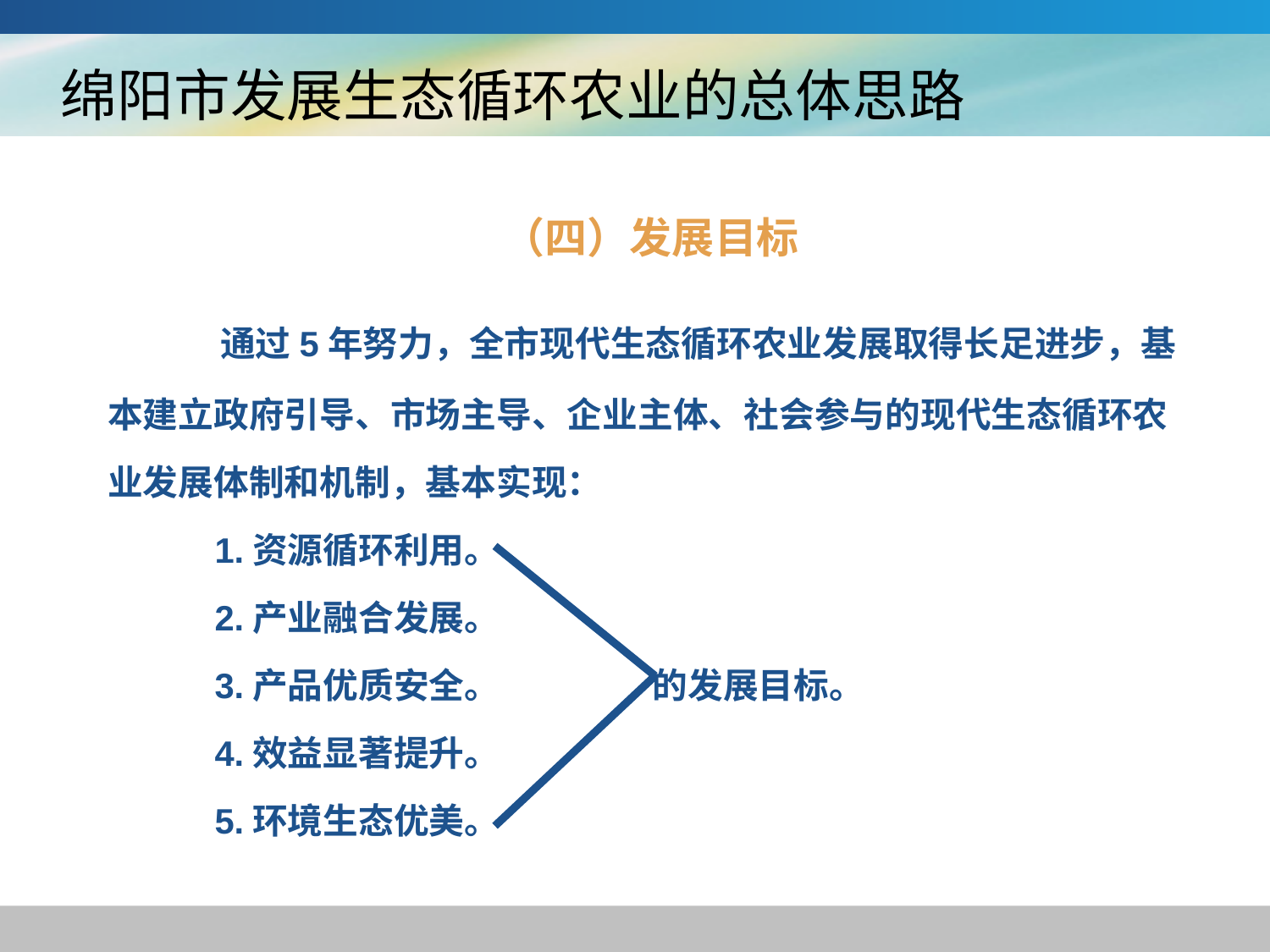

# 绵阳市发展生态循环农业的总体思路
（四）发展目标
         通过5年努力，全市现代生态循环农业发展取得长足进步，基本建立政府引导、市场主导、企业主体、社会参与的现代生态循环农业发展体制和机制，基本实现：
           1.资源循环利用。
           2.产业融合发展。
           3.产品优质安全。                   的发展目标。
           4.效益显著提升。
           5.环境生态优美。